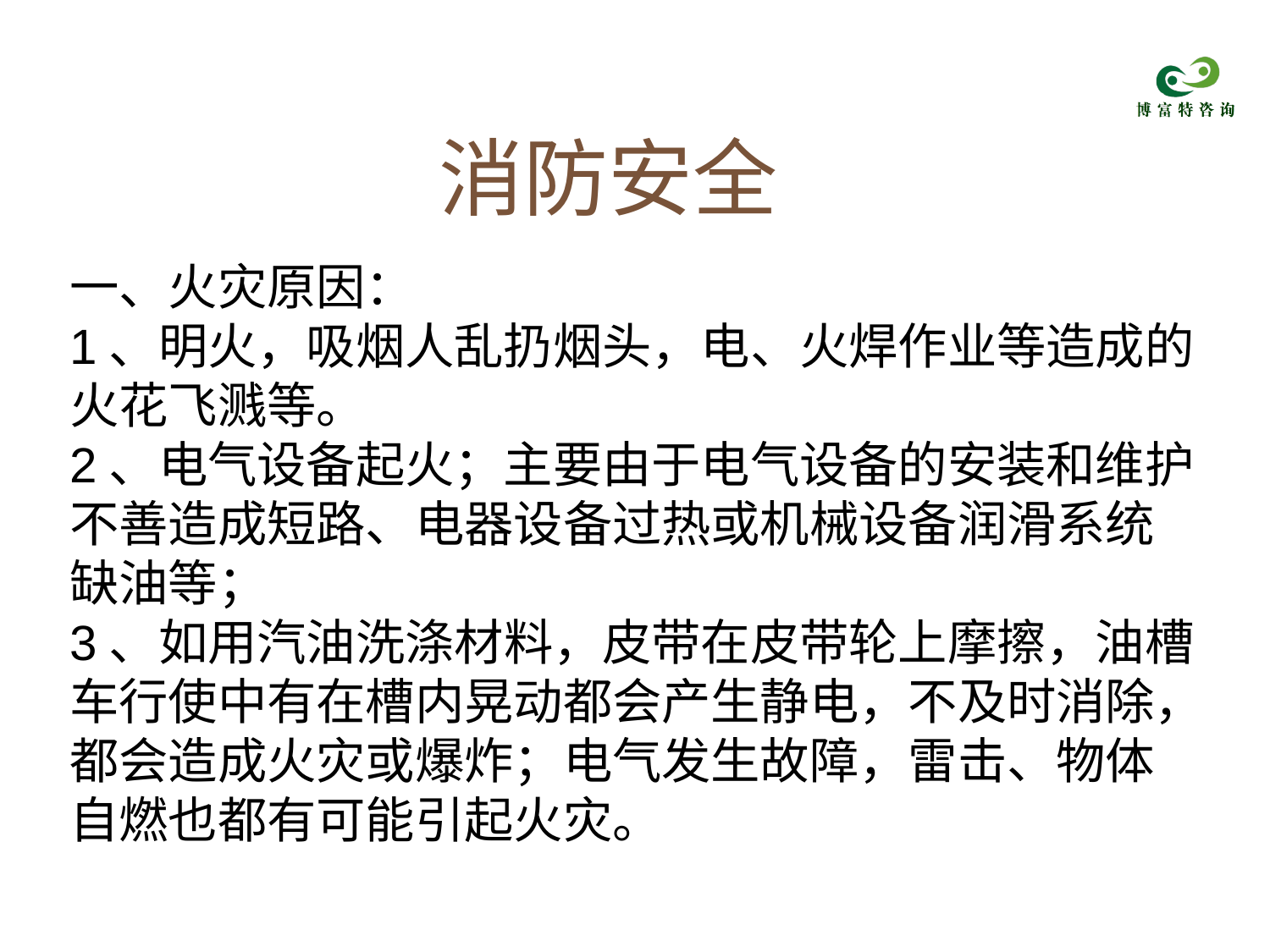

消防安全
一、火灾原因：
1、明火，吸烟人乱扔烟头，电、火焊作业等造成的火花飞溅等。
2、电气设备起火；主要由于电气设备的安装和维护不善造成短路、电器设备过热或机械设备润滑系统缺油等；
3、如用汽油洗涤材料，皮带在皮带轮上摩擦，油槽车行使中有在槽内晃动都会产生静电，不及时消除，都会造成火灾或爆炸；电气发生故障，雷击、物体自燃也都有可能引起火灾。